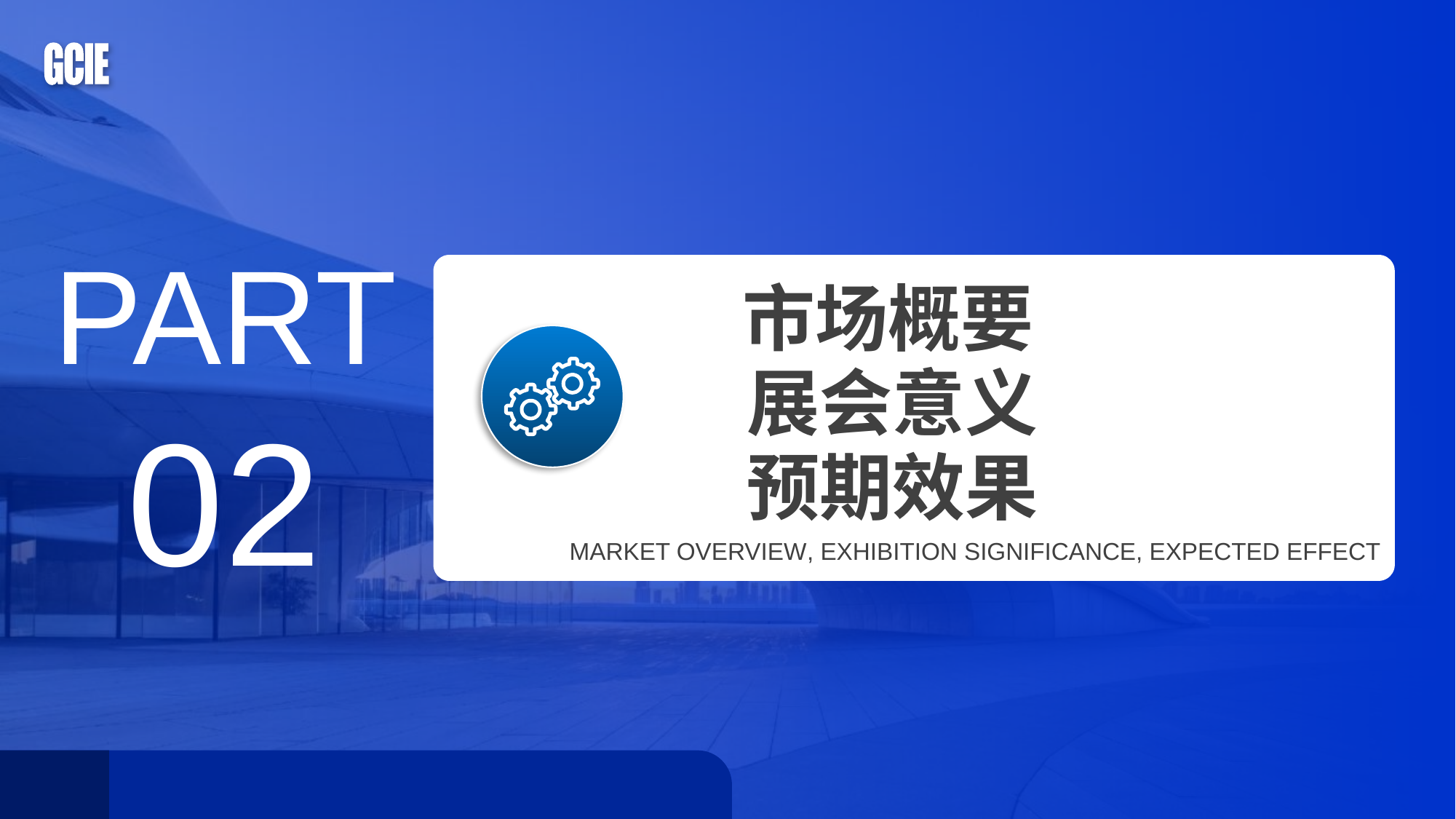

PART 02

市场概要

展会意义

预期效果
MARKET OVERVIEW, EXHIBITION SIGNIFICANCE, EXPECTED EFFECT